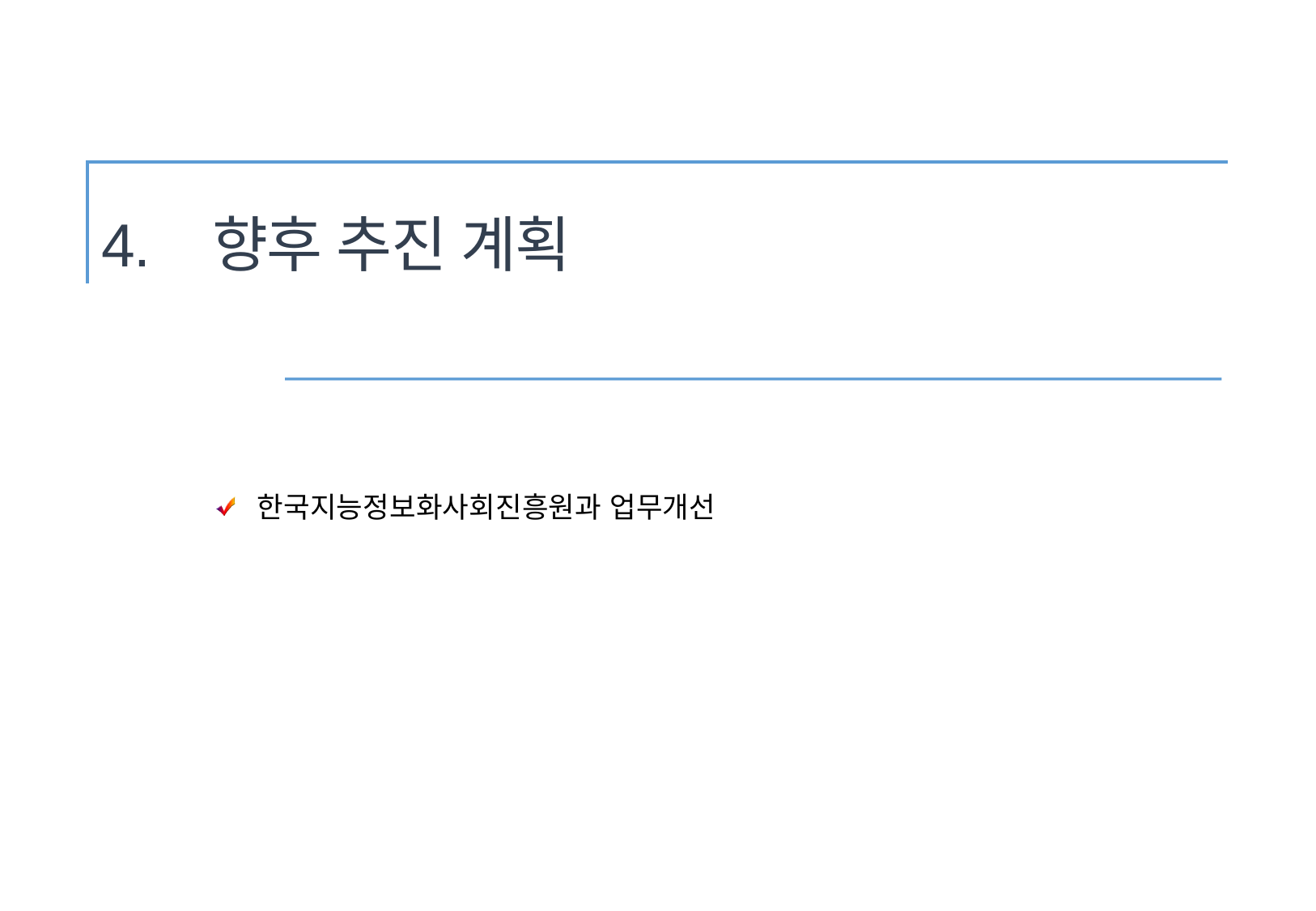

# 4.   향후 추진 계획
한국지능정보화사회진흥원과 업무개선